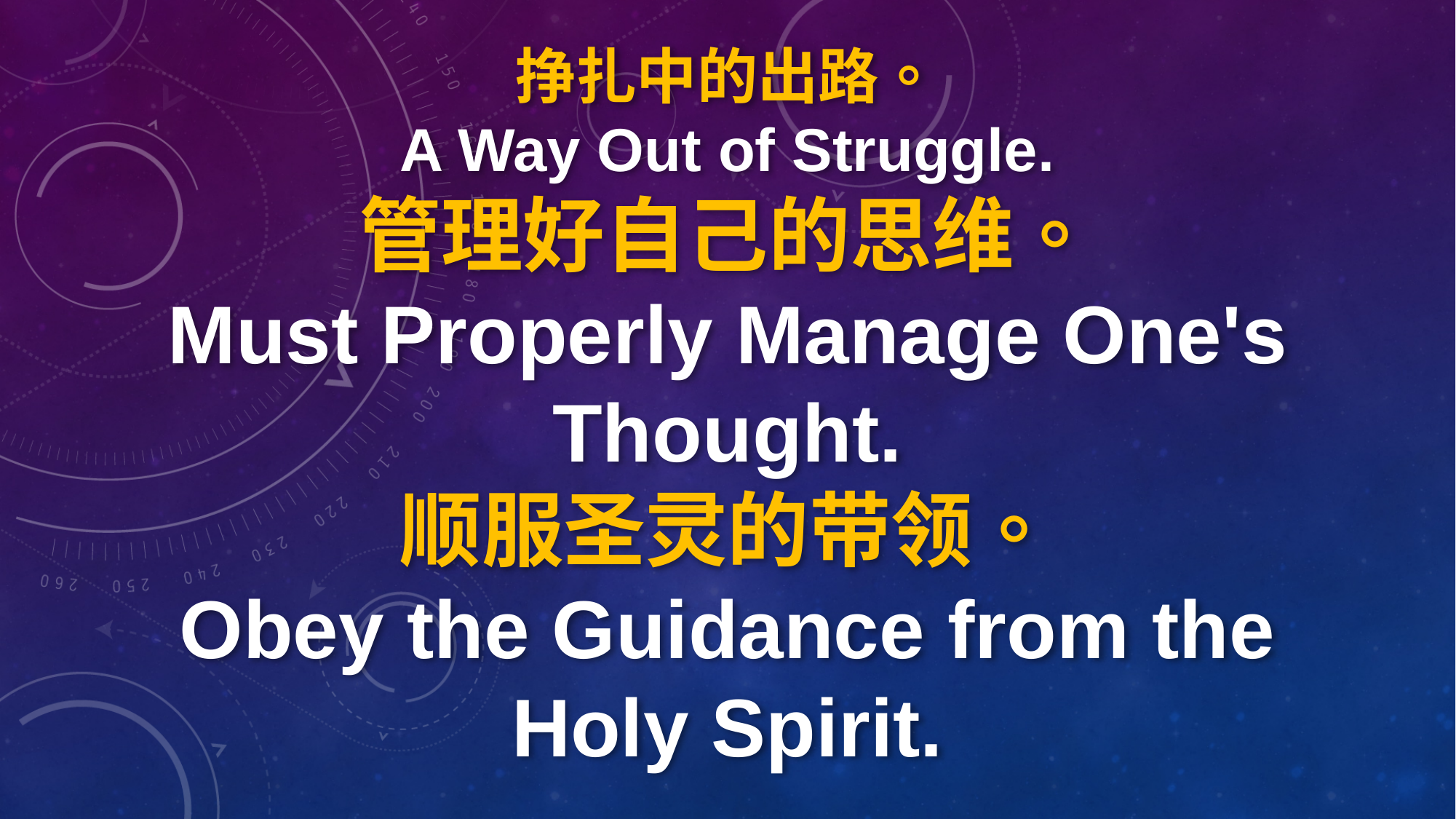

挣扎中的出路。
A Way Out of Struggle.
管理好自己的思维。
Must Properly Manage One's Thought.
顺服圣灵的带领。
Obey the Guidance from the Holy Spirit.